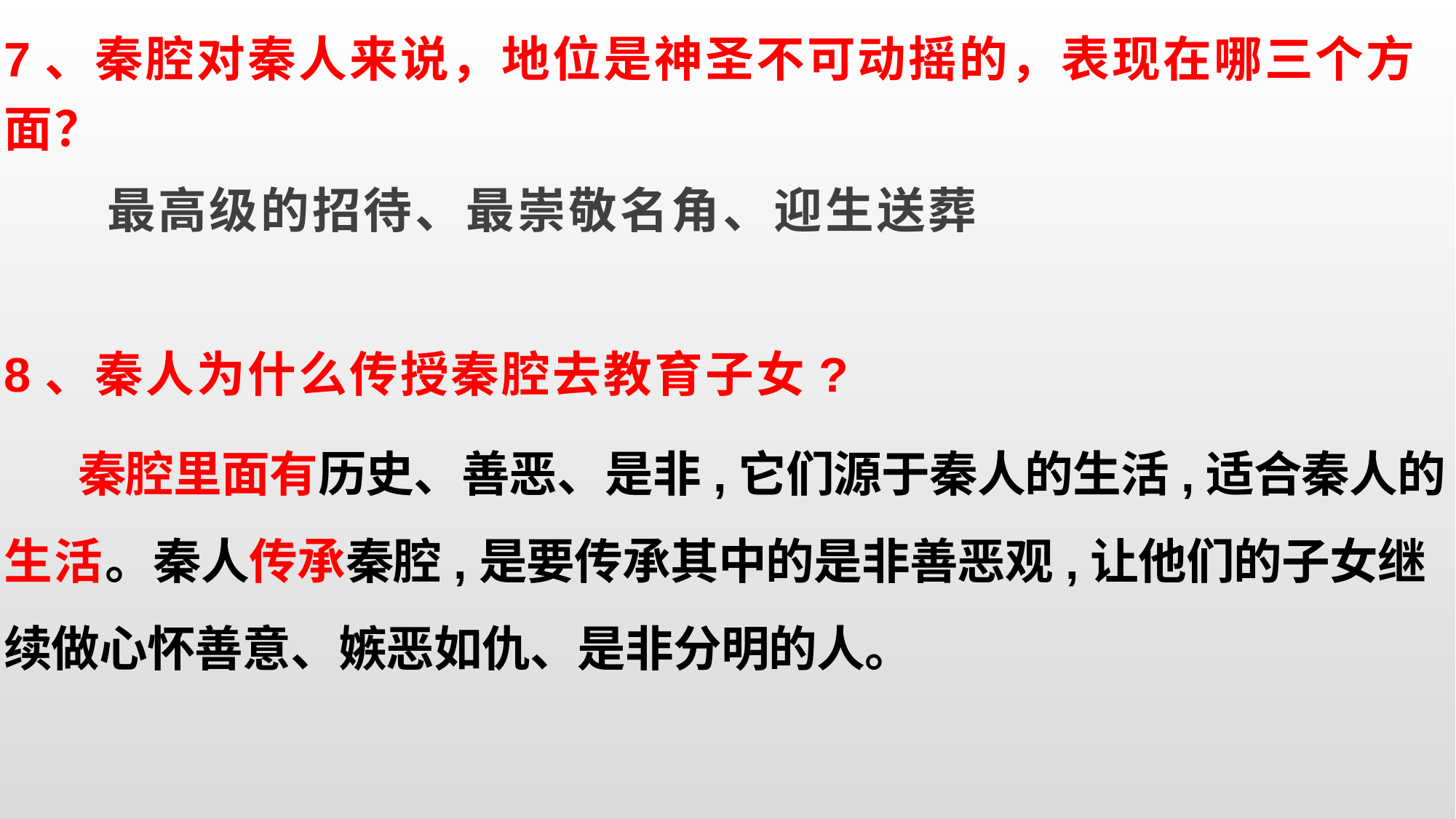

7、秦腔对秦人来说，地位是神圣不可动摇的，表现在哪三个方面？
    最高级的招待、最崇敬名角、迎生送葬

8、秦人为什么传授秦腔去教育子女?
      秦腔里面有历史、善恶、是非,它们源于秦人的生活,适合秦人的生活。秦人传承秦腔,是要传承其中的是非善恶观,让他们的子女继续做心怀善意、嫉恶如仇、是非分明的人。